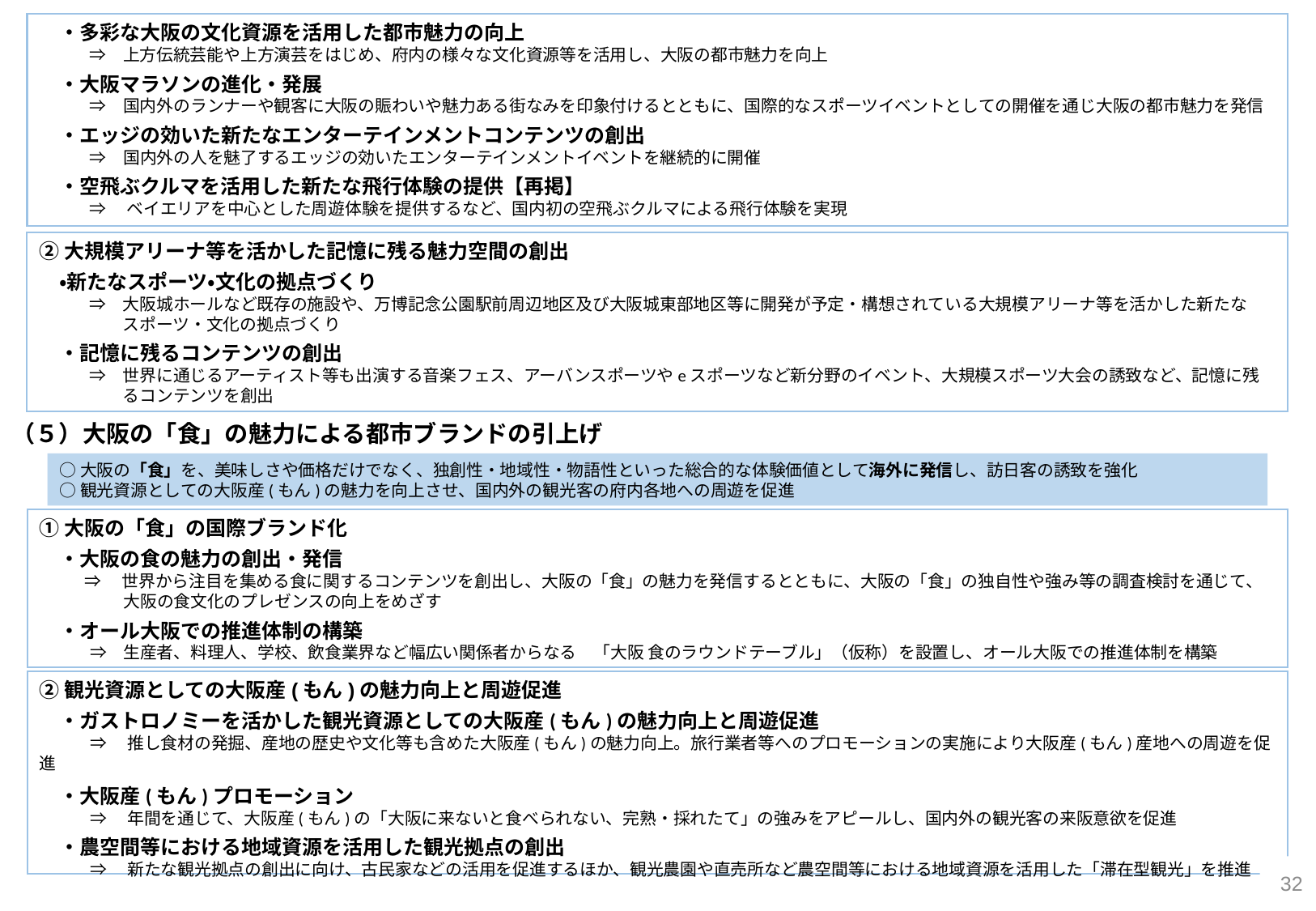

・多彩な大阪の文化資源を活用した都市魅力の向上
　　　⇒　上方伝統芸能や上方演芸をはじめ、府内の様々な文化資源等を活用し、大阪の都市魅力を向上
　・大阪マラソンの進化・発展
　　　⇒　国内外のランナーや観客に大阪の賑わいや魅力ある街なみを印象付けるとともに、国際的なスポーツイベントとしての開催を通じ大阪の都市魅力を発信
　・エッジの効いた新たなエンターテインメントコンテンツの創出
　　　⇒　国内外の人を魅了するエッジの効いたエンターテインメントイベントを継続的に開催
　・空飛ぶクルマを活用した新たな飛行体験の提供【再掲】
　　　⇒ 　ベイエリアを中心とした周遊体験を提供するなど、国内初の空飛ぶクルマによる飛行体験を実現
②大規模アリーナ等を活かした記憶に残る魅力空間の創出
　・新たなスポーツ・文化の拠点づくり
　　　⇒　大阪城ホールなど既存の施設や、万博記念公園駅前周辺地区及び大阪城東部地区等に開発が予定・構想されている大規模アリーナ等を活かした新たな
　　　　　スポーツ・文化の拠点づくり
　・記憶に残るコンテンツの創出
　　　⇒　世界に通じるアーティスト等も出演する音楽フェス、アーバンスポーツやeスポーツなど新分野のイベント、大規模スポーツ大会の誘致など、記憶に残
　　　　　るコンテンツを創出
（５）大阪の「食」の魅力による都市ブランドの引上げ
○大阪の「食」を、美味しさや価格だけでなく、独創性・地域性・物語性といった総合的な体験価値として海外に発信し、訪日客の誘致を強化
○観光資源としての大阪産(もん)の魅力を向上させ、国内外の観光客の府内各地への周遊を促進

①大阪の「食」の国際ブランド化
　・大阪の食の魅力の創出・発信
　　   ⇒ 　世界から注目を集める食に関するコンテンツを創出し、大阪の「食」の魅力を発信するとともに、大阪の「食」の独自性や強み等の調査検討を通じて、
　　　　　大阪の食文化のプレゼンスの向上をめざす
　・オール大阪での推進体制の構築
　　　⇒　生産者、料理人、学校、飲食業界など幅広い関係者からなる　「大阪 食のラウンドテーブル」（仮称）を設置し、オール大阪での推進体制を構築

②観光資源としての大阪産(もん)の魅力向上と周遊促進
　・ガストロノミーを活かした観光資源としての大阪産(もん)の魅力向上と周遊促進
　　　⇒ 　推し食材の発掘、産地の歴史や文化等も含めた大阪産(もん)の魅力向上。旅行業者等へのプロモーションの実施により大阪産(もん)産地への周遊を促進
　・大阪産(もん)プロモーション
　　　⇒ 　年間を通じて、大阪産(もん)の「大阪に来ないと食べられない、完熟・採れたて」の強みをアピールし、国内外の観光客の来阪意欲を促進
　・農空間等における地域資源を活用した観光拠点の創出
　　　⇒ 　新たな観光拠点の創出に向け、古民家などの活用を促進するほか、観光農園や直売所など農空間等における地域資源を活用した「滞在型観光」を推進

32